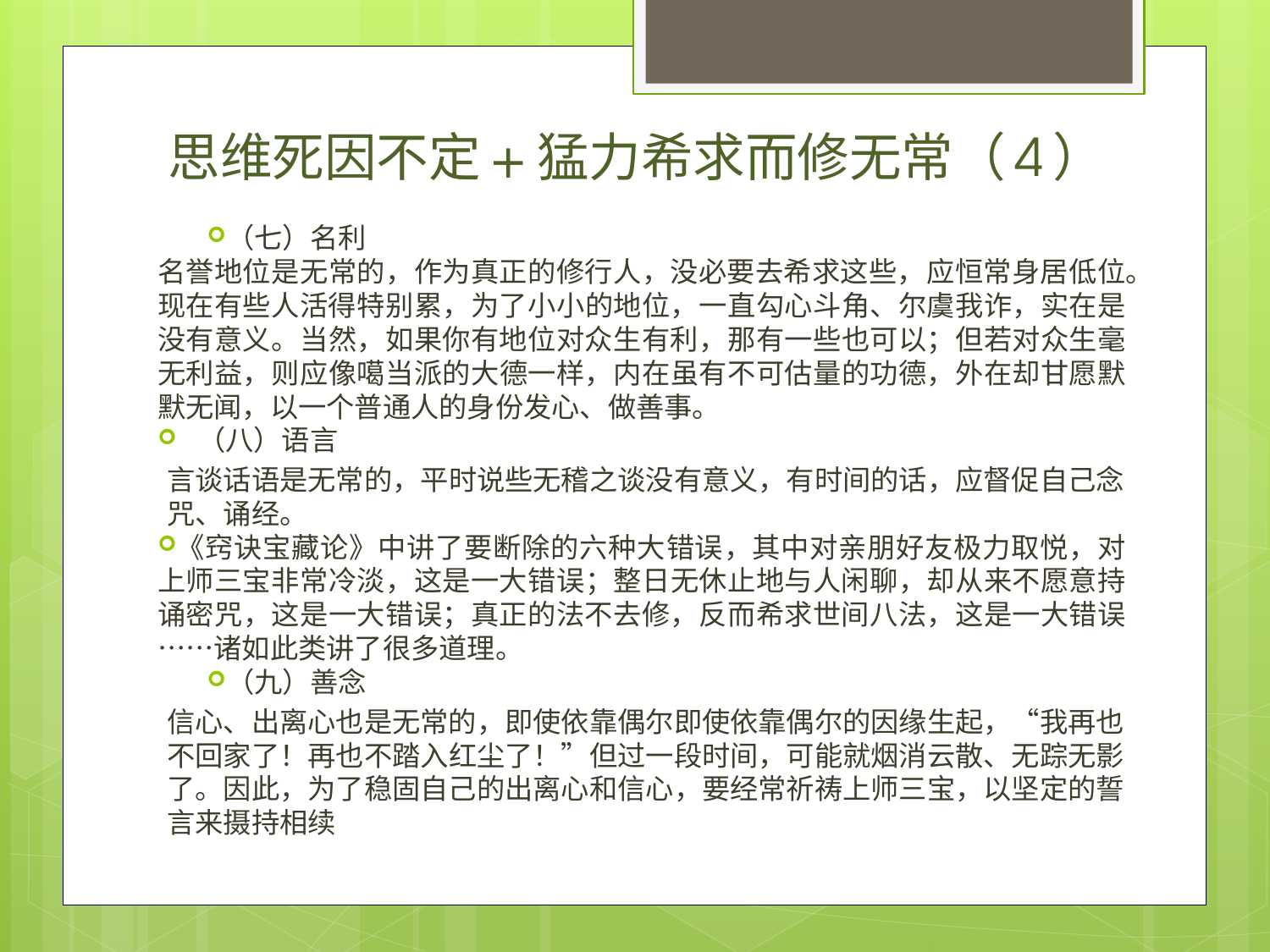

# 思维死因不定+猛力希求而修无常（4）
（七）名利
名誉地位是无常的，作为真正的修行人，没必要去希求这些，应恒常身居低位。
现在有些人活得特别累，为了小小的地位，一直勾心斗角、尔虞我诈，实在是没有意义。当然，如果你有地位对众生有利，那有一些也可以；但若对众生毫无利益，则应像噶当派的大德一样，内在虽有不可估量的功德，外在却甘愿默默无闻，以一个普通人的身份发心、做善事。
（八）语言
言谈话语是无常的，平时说些无稽之谈没有意义，有时间的话，应督促自己念咒、诵经。
《窍诀宝藏论》中讲了要断除的六种大错误，其中对亲朋好友极力取悦，对上师三宝非常冷淡，这是一大错误；整日无休止地与人闲聊，却从来不愿意持诵密咒，这是一大错误；真正的法不去修，反而希求世间八法，这是一大错误……诸如此类讲了很多道理。
（九）善念
信心、出离心也是无常的，即使依靠偶尔即使依靠偶尔的因缘生起，“我再也不回家了！再也不踏入红尘了！”但过一段时间，可能就烟消云散、无踪无影了。因此，为了稳固自己的出离心和信心，要经常祈祷上师三宝，以坚定的誓言来摄持相续